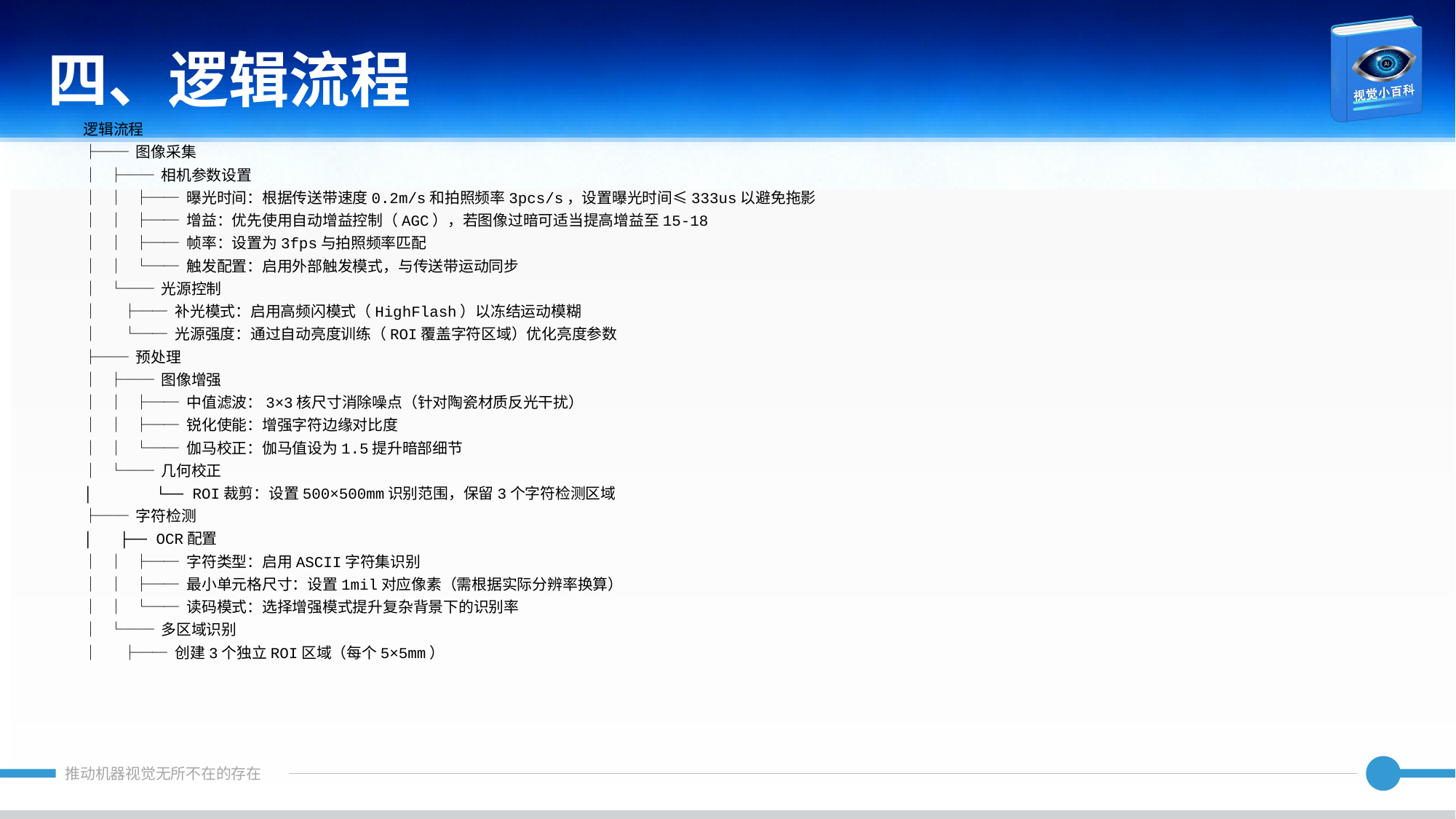

四、逻辑流程

逻辑流程
├── 图像采集
│   ├── 相机参数设置
│   │   ├── 曝光时间：根据传送带速度0.2m/s和拍照频率3pcs/s，设置曝光时间≤333us以避免拖影
│   │   ├── 增益：优先使用自动增益控制（AGC），若图像过暗可适当提高增益至15-18
│   │   ├── 帧率：设置为3fps与拍照频率匹配
│   │   └── 触发配置：启用外部触发模式，与传送带运动同步
│   └── 光源控制
│       ├── 补光模式：启用高频闪模式（HighFlash）以冻结运动模糊
│       └── 光源强度：通过自动亮度训练（ROI覆盖字符区域）优化亮度参数
├── 预处理
│   ├── 图像增强
│   │   ├── 中值滤波：3×3核尺寸消除噪点（针对陶瓷材质反光干扰）
│   │   ├── 锐化使能：增强字符边缘对比度
│   │   └── 伽马校正：伽马值设为1.5提升暗部细节
│   └── 几何校正
│       └── ROI裁剪：设置500×500mm识别范围，保留3个字符检测区域
├── 字符检测
│   ├── OCR配置
│   │   ├── 字符类型：启用ASCII字符集识别
│   │   ├── 最小单元格尺寸：设置1mil对应像素（需根据实际分辨率换算）
│   │   └── 读码模式：选择增强模式提升复杂背景下的识别率
│   └── 多区域识别
│       ├── 创建3个独立ROI区域（每个5×5mm）
8